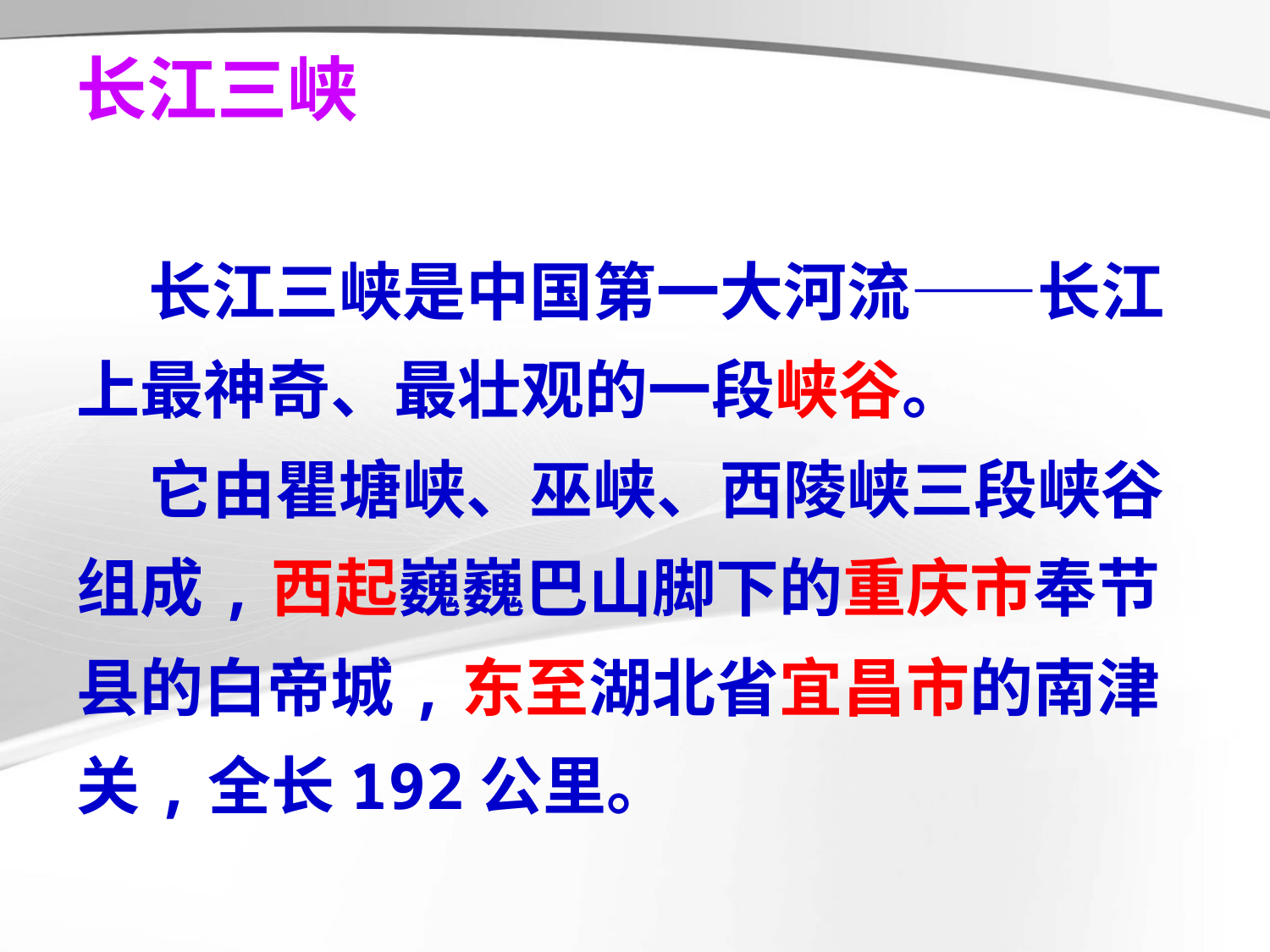

# 长江三峡
    长江三峡是中国第一大河流——长江上最神奇、最壮观的一段峡谷。
    它由瞿塘峡、巫峡、西陵峡三段峡谷组成,西起巍巍巴山脚下的重庆市奉节县的白帝城,东至湖北省宜昌市的南津关,全长192公里。